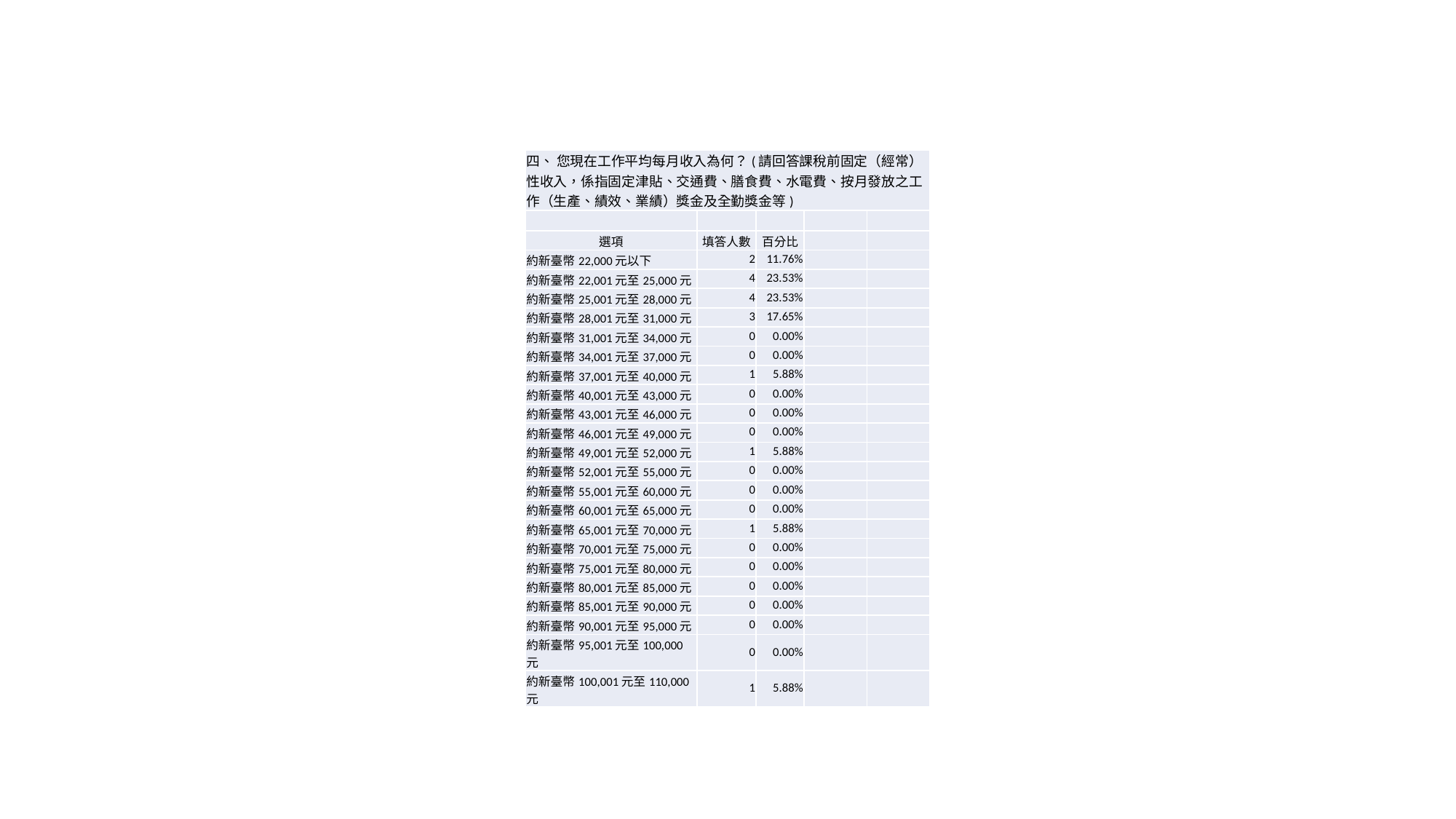

| 四、 您現在工作平均每月收入為何？(請回答課稅前固定（經常）性收入，係指固定津貼、交通費、膳食費、水電費、按月發放之工作（生產、績效、業績）獎金及全勤獎金等) |  |  |  |  |
| --- | --- | --- | --- | --- |
|  |  |  |  |  |
| 選項 | 填答人數 | 百分比 |  |  |
| 約新臺幣22,000元以下 | 2 | 11.76% |  |  |
| 約新臺幣22,001元至25,000元 | 4 | 23.53% |  |  |
| 約新臺幣25,001元至28,000元 | 4 | 23.53% |  |  |
| 約新臺幣28,001元至31,000元 | 3 | 17.65% |  |  |
| 約新臺幣31,001元至34,000元 | 0 | 0.00% |  |  |
| 約新臺幣34,001元至37,000元 | 0 | 0.00% |  |  |
| 約新臺幣37,001元至40,000元 | 1 | 5.88% |  |  |
| 約新臺幣40,001元至43,000元 | 0 | 0.00% |  |  |
| 約新臺幣43,001元至46,000元 | 0 | 0.00% |  |  |
| 約新臺幣46,001元至49,000元 | 0 | 0.00% |  |  |
| 約新臺幣49,001元至52,000元 | 1 | 5.88% |  |  |
| 約新臺幣52,001元至55,000元 | 0 | 0.00% |  |  |
| 約新臺幣55,001元至60,000元 | 0 | 0.00% |  |  |
| 約新臺幣60,001元至65,000元 | 0 | 0.00% |  |  |
| 約新臺幣65,001元至70,000元 | 1 | 5.88% |  |  |
| 約新臺幣70,001元至75,000元 | 0 | 0.00% |  |  |
| 約新臺幣75,001元至80,000元 | 0 | 0.00% |  |  |
| 約新臺幣80,001元至85,000元 | 0 | 0.00% |  |  |
| 約新臺幣85,001元至90,000元 | 0 | 0.00% |  |  |
| 約新臺幣90,001元至95,000元 | 0 | 0.00% |  |  |
| 約新臺幣95,001元至100,000元 | 0 | 0.00% |  |  |
| 約新臺幣100,001元至110,000元 | 1 | 5.88% |  |  |